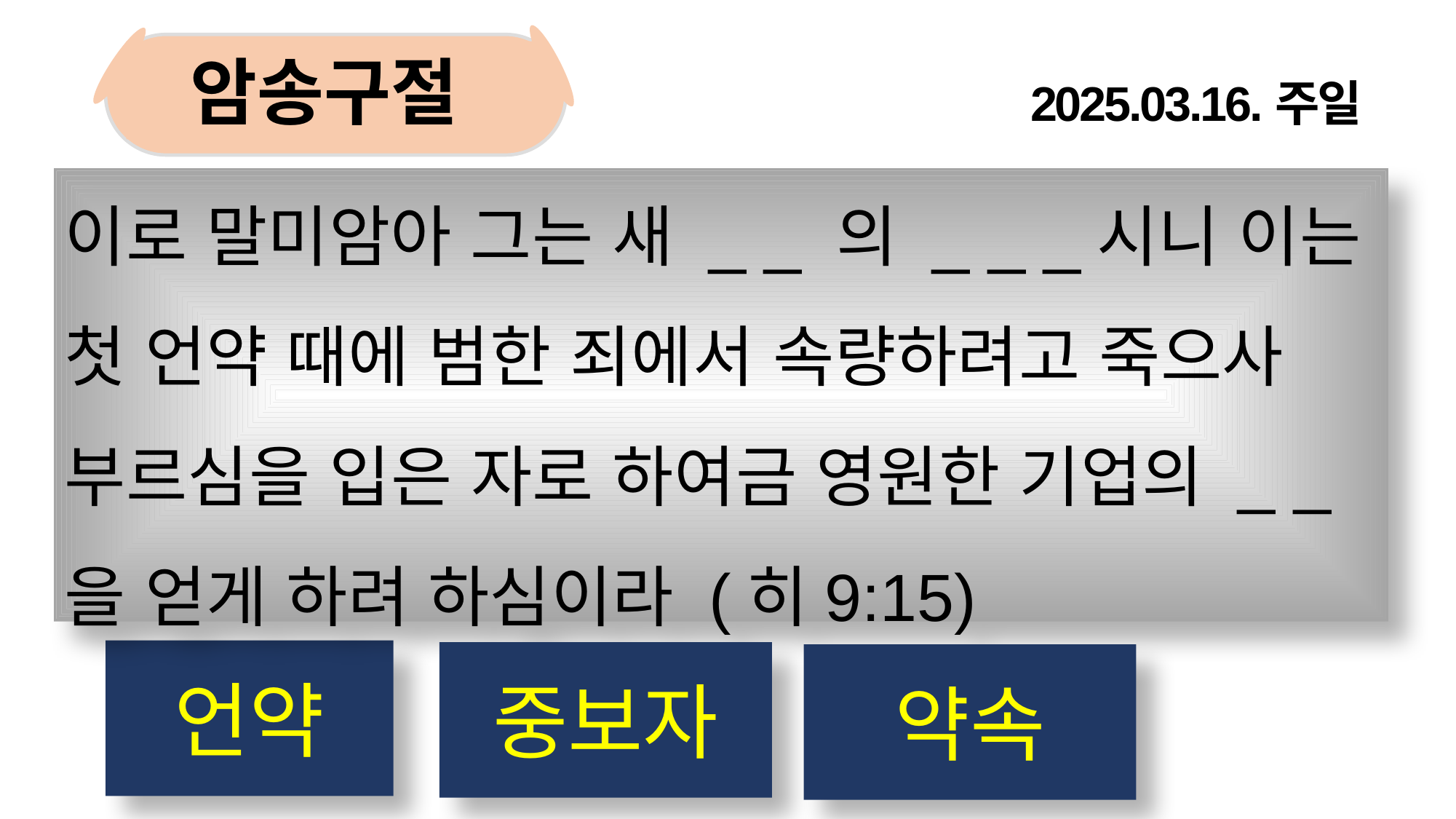

암송구절
2025.03.16.주일
이로 말미암아 그는 새 _ _ 의 _ _ _시니 이는 첫 언약 때에 범한 죄에서 속량하려고 죽으사 부르심을 입은 자로 하여금 영원한 기업의 _ _ 을 얻게 하려 하심이라 (히9:15)
언약
중보자
약속